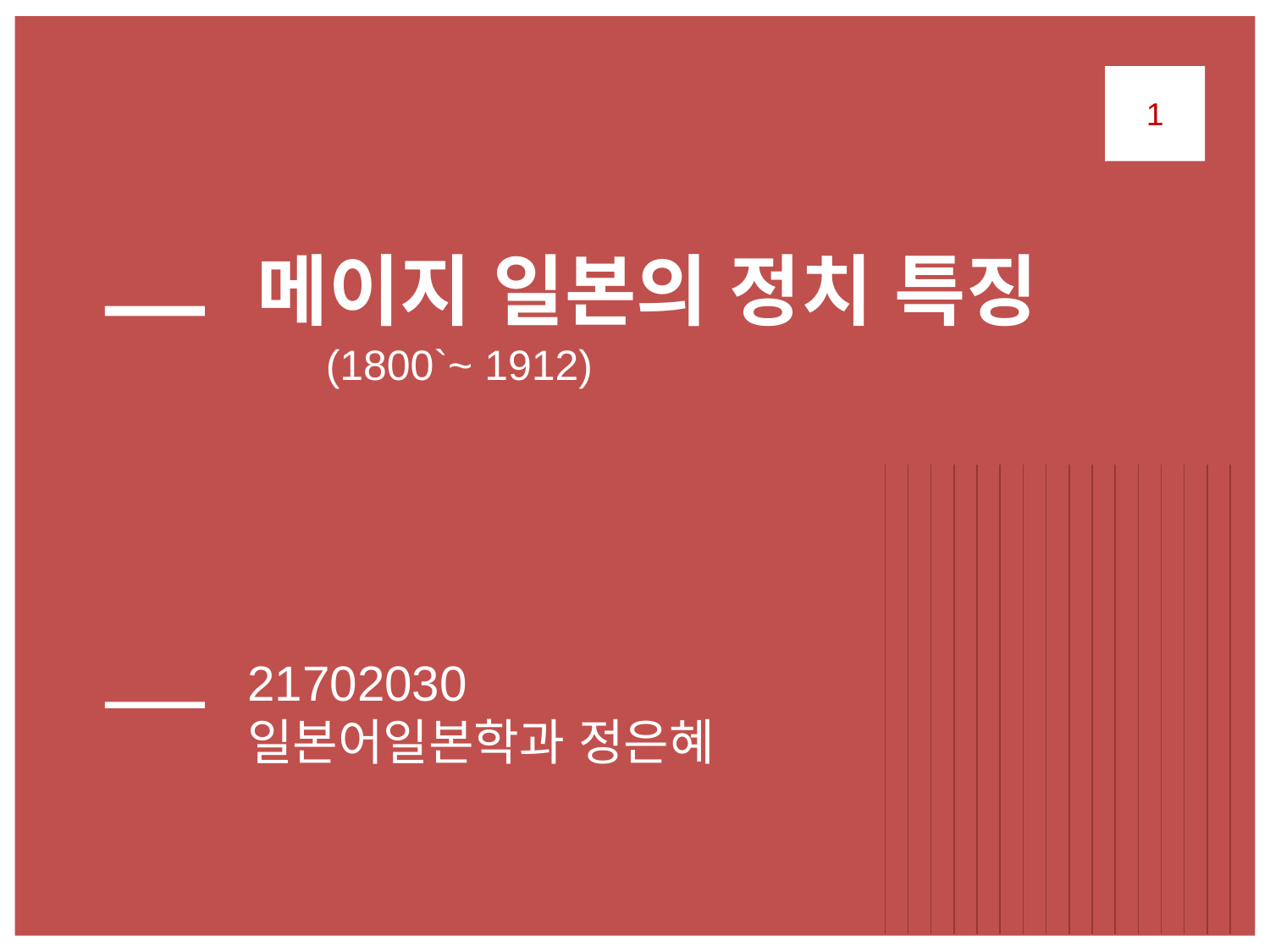

1
메이지 일본의 정치 특징
#

(1800`~ 1912)

21702030
일본어일본학과 정은혜